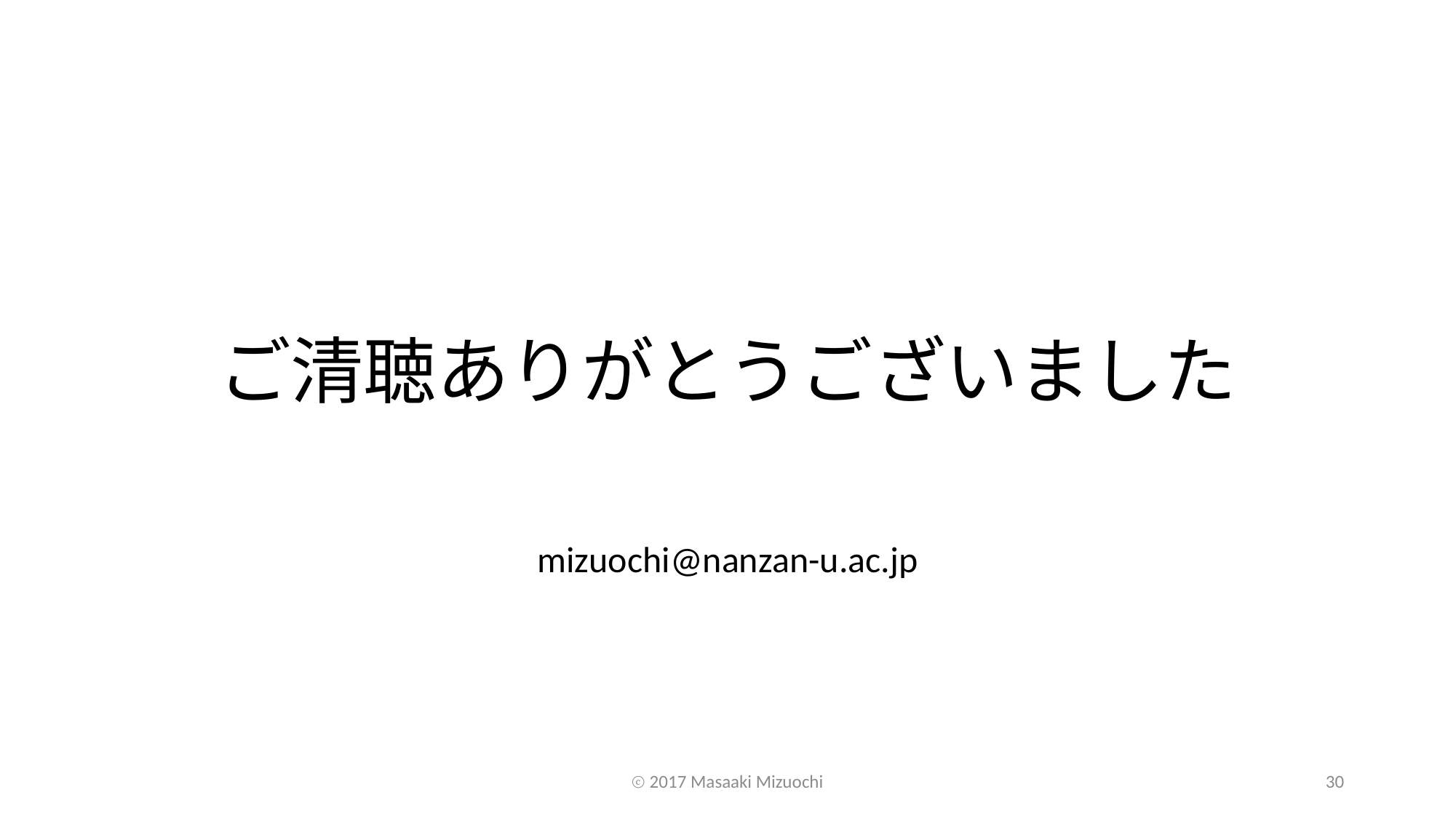

# ご清聴ありがとうございました
mizuochi@nanzan-u.ac.jp
ⓒ 2017 Masaaki Mizuochi
30